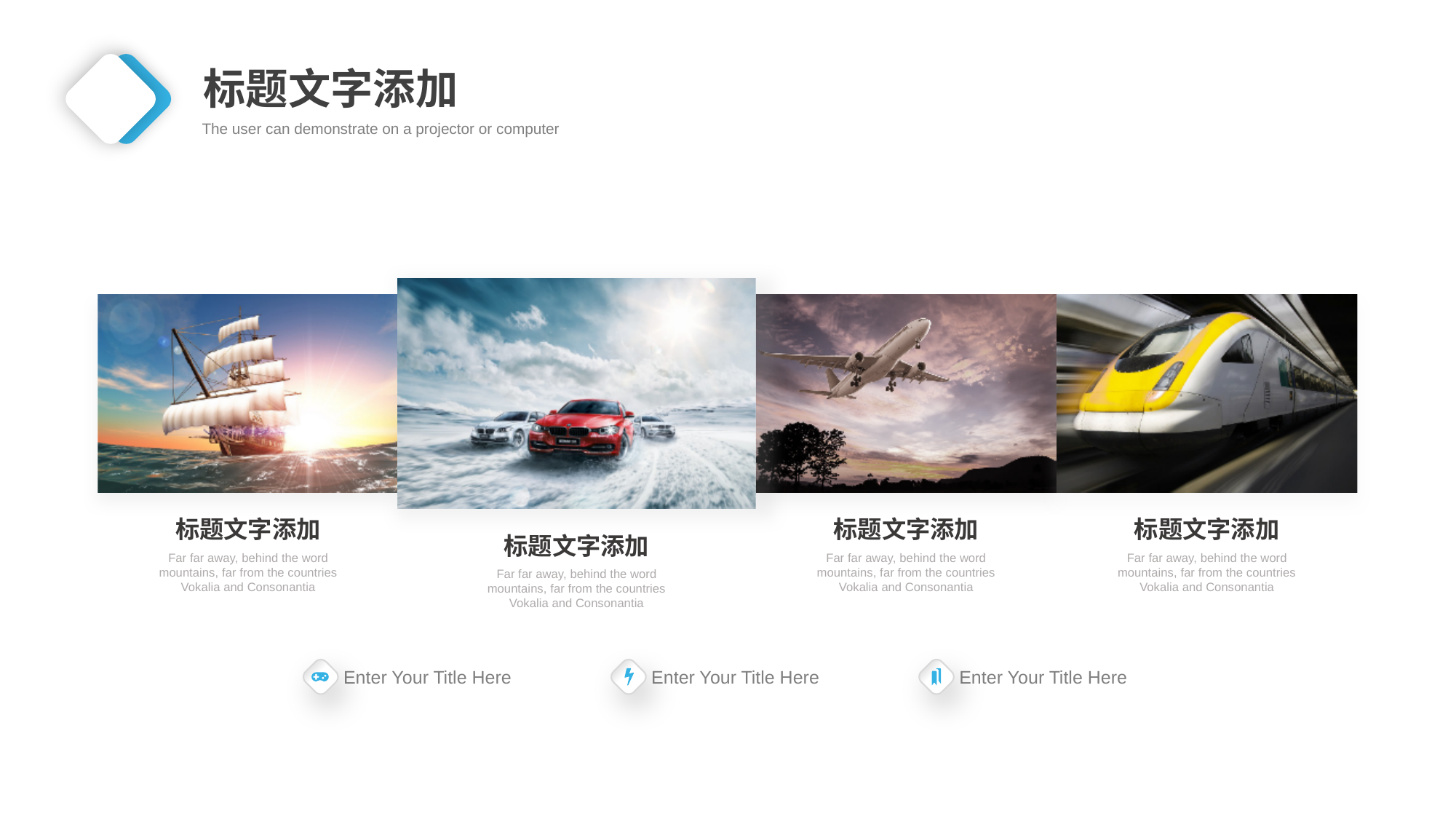

标题文字添加
The user can demonstrate on a projector or computer

标题文字添加
Far far away, behind the word mountains, far from the countries Vokalia and Consonantia

标题文字添加
Far far away, behind the word mountains, far from the countries Vokalia and Consonantia

标题文字添加
Far far away, behind the word mountains, far from the countries Vokalia and Consonantia

标题文字添加
Far far away, behind the word mountains, far from the countries Vokalia and Consonantia
Enter Your Title Here

Enter Your Title Here

Enter Your Title Here